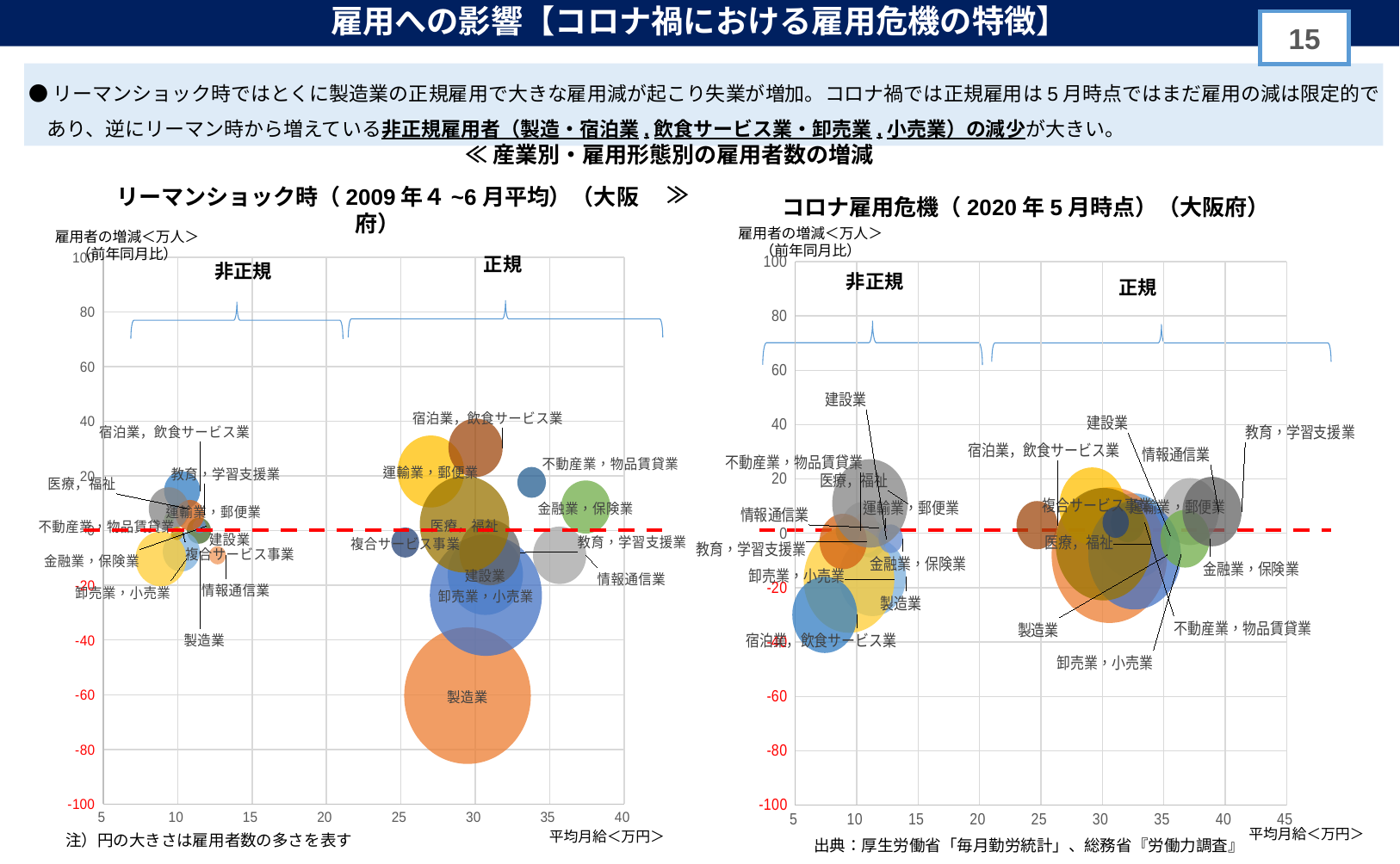

雇用への影響【コロナ禍における雇用危機の特徴】
15
 ●リーマンショック時ではとくに製造業の正規雇用で大きな雇用減が起こり失業が増加。コロナ禍では正規雇用は5月時点ではまだ雇用の減は限定的であり、逆にリーマン時から増えている非正規雇用者（製造・宿泊業,飲食サービス業・卸売業,小売業）の減少が大きい。
 ≪産業別・雇用形態別の雇用者数の増減≫

コロナ雇用危機（2020年5月時点）（大阪府）
リーマンショック時（2009年４~6月平均）（大阪府）

雇用者の増減＜万人＞
（前年同月比）
雇用者の増減＜万人＞
（前年同月比）

### Chart

| Category |  |
|---|---|

### Chart

| Category |  |
|---|---|
正規
非正規
非正規
正規
平均月給＜万円＞
平均月給＜万円＞
注）円の大きさは雇用者数の多さを表す
出典：厚生労働省「毎月勤労統計」、総務省『労働力調査』